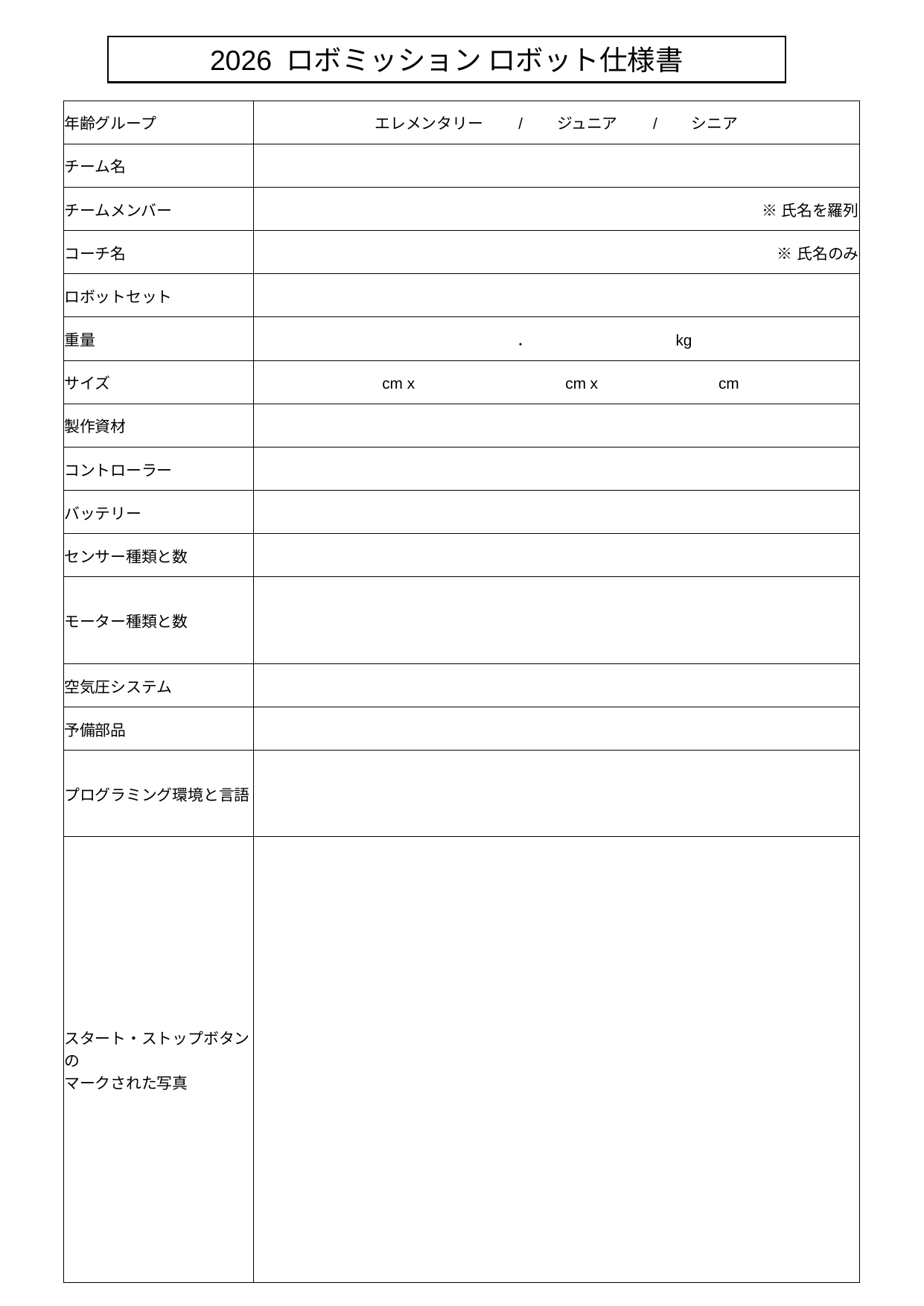

2026 ロボミッション ロボット仕様書
| 年齢グループ | エレメンタリー　　/　　ジュニア　　/　　シニア |
| --- | --- |
| チーム名 |  |
| チームメンバー | ※氏名を羅列 |
| コーチ名 | ※氏名のみ |
| ロボットセット |  |
| 重量 | ．　　　　　　　　　kg |
| サイズ | cm x　　　　　 　　　　cm x 　　　　　　　cm |
| 製作資材 |  |
| コントローラー |  |
| バッテリー |  |
| センサー種類と数 |  |
| モーター種類と数 |  |
| 空気圧システム |  |
| 予備部品 |  |
| プログラミング環境と言語 |  |
| スタート・ストップボタンの マークされた写真 |  |